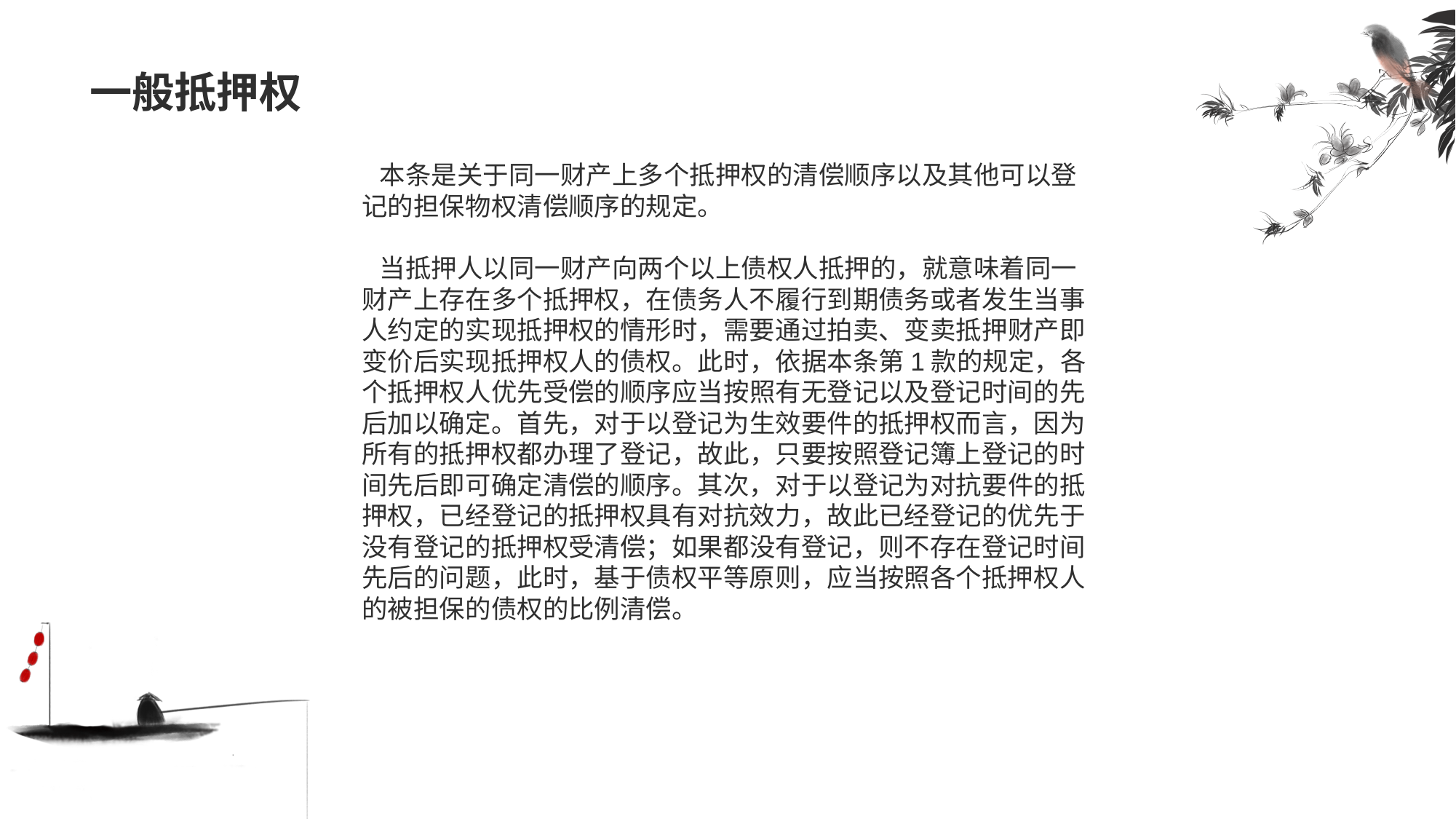

# 一般抵押权

  本条是关于同一财产上多个抵押权的清偿顺序以及其他可以登记的担保物权清偿顺序的规定。

  当抵押人以同一财产向两个以上债权人抵押的，就意味着同一财产上存在多个抵押权，在债务人不履行到期债务或者发生当事人约定的实现抵押权的情形时，需要通过拍卖、变卖抵押财产即变价后实现抵押权人的债权。此时，依据本条第1款的规定，各个抵押权人优先受偿的顺序应当按照有无登记以及登记时间的先后加以确定。首先，对于以登记为生效要件的抵押权而言，因为所有的抵押权都办理了登记，故此，只要按照登记簿上登记的时间先后即可确定清偿的顺序。其次，对于以登记为对抗要件的抵押权，已经登记的抵押权具有对抗效力，故此已经登记的优先于没有登记的抵押权受清偿；如果都没有登记，则不存在登记时间先后的问题，此时，基于债权平等原则，应当按照各个抵押权人的被担保的债权的比例清偿。
146